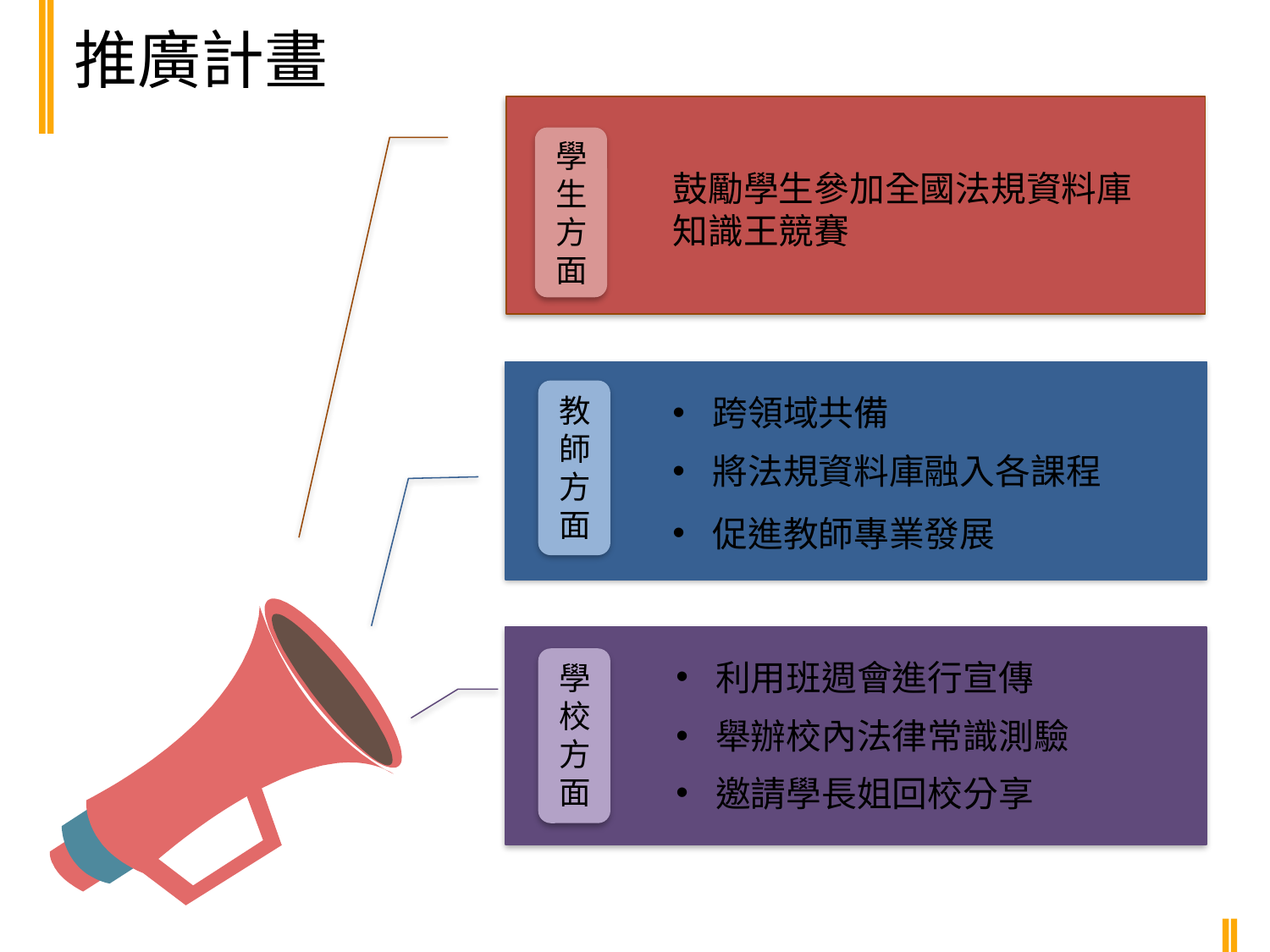

推廣計畫

學生方面
鼓勵學生參加全國法規資料庫知識王競賽

教師方面
跨領域共備
將法規資料庫融入各課程
促進教師專業發展

學校方面
利用班週會進行宣傳
舉辦校內法律常識測驗
邀請學長姐回校分享